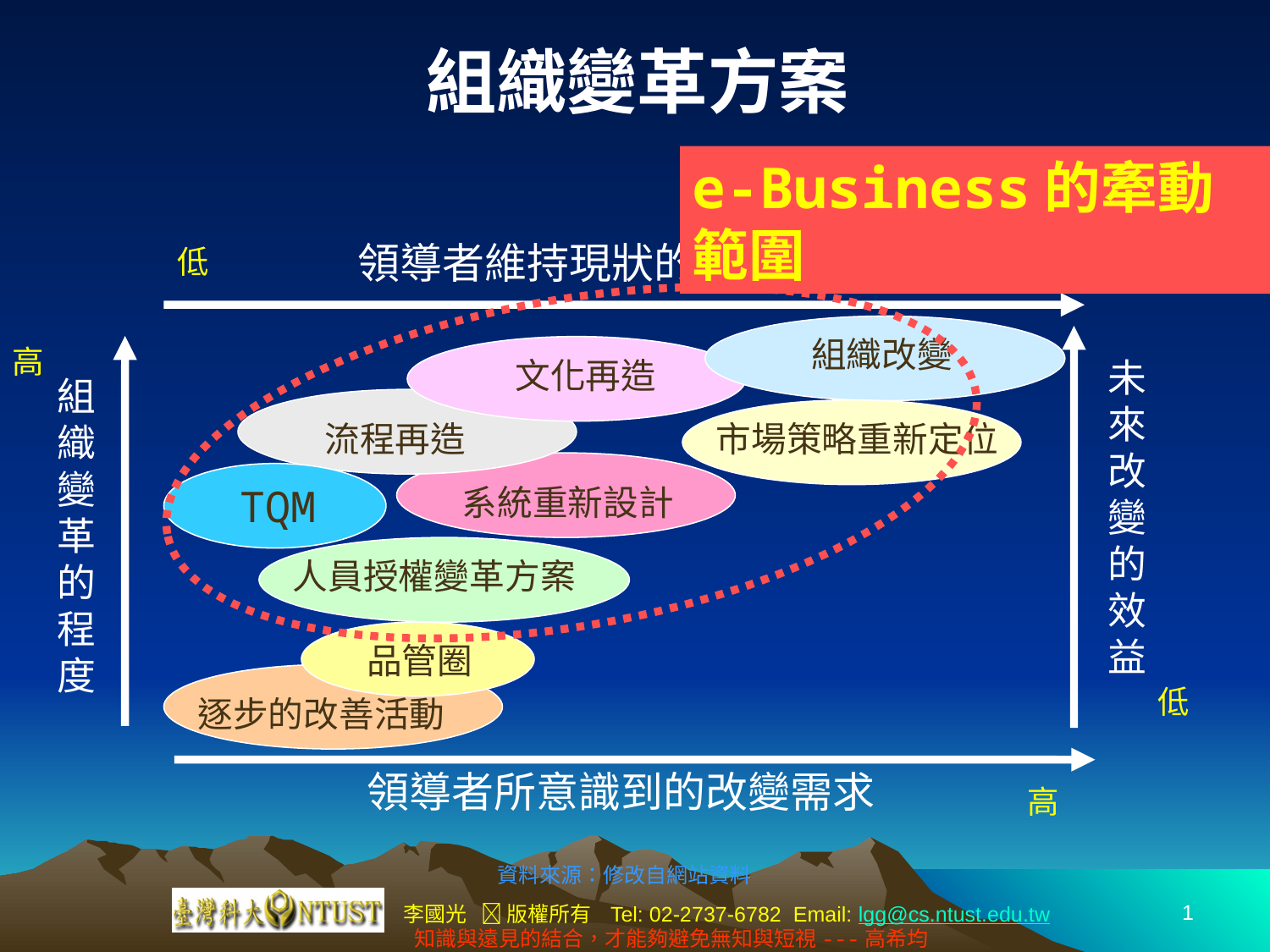

# 組織變革方案
e-Business的牽動範圍

領導者維持現狀的痛苦
低
高

組織改變

高

文化再造
未來改變的效益
組織變革的程度

流程再造
市場策略重新定位

TQM
系統重新設計

人員授權變革方案

品管圈

低
逐步的改善活動

領導者所意識到的改變需求
高
資料來源：修改自網站資料
1